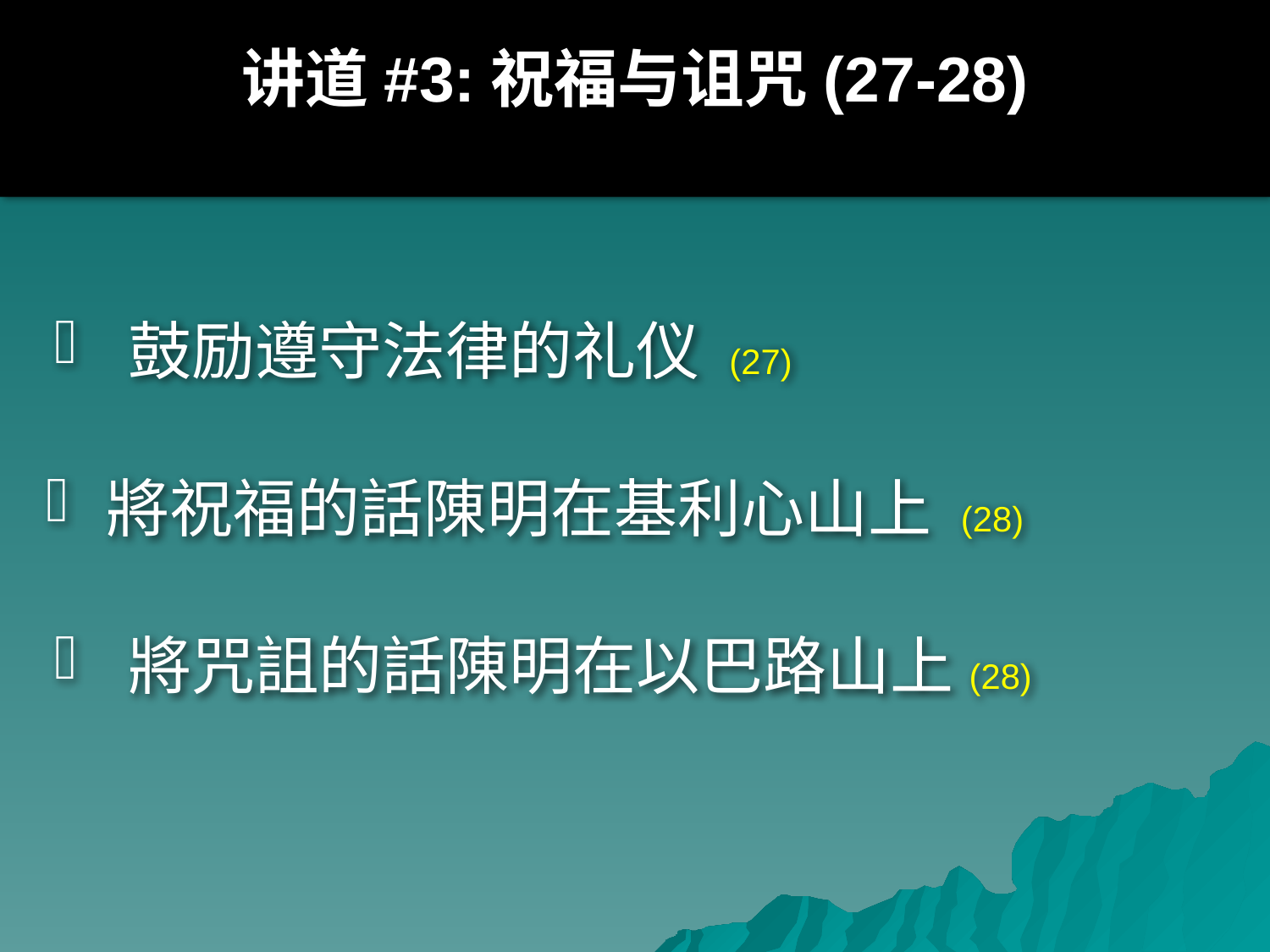

讲道#3:祝福与诅咒(27-28)‏
  鼓励遵守法律的礼仪 (27)‏
 將祝福的話陳明在基利心山上 (28)
  將咒詛的話陳明在以巴路山上(28)‏